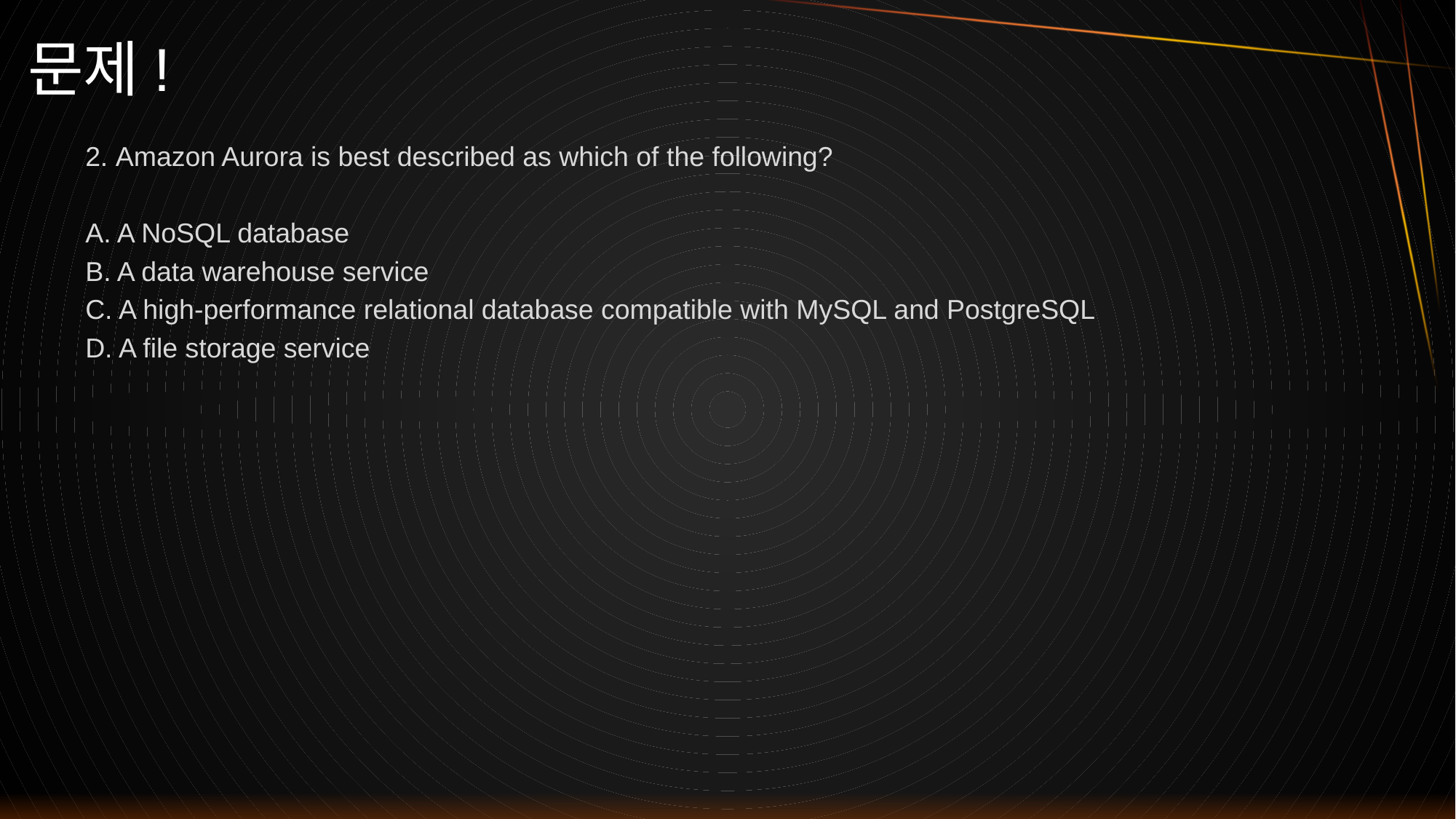

# 문제!
2. Amazon Aurora is best described as which of the following?

A. A NoSQL database
B. A data warehouse service
C. A high-performance relational database compatible with MySQL and PostgreSQL
D. A file storage service